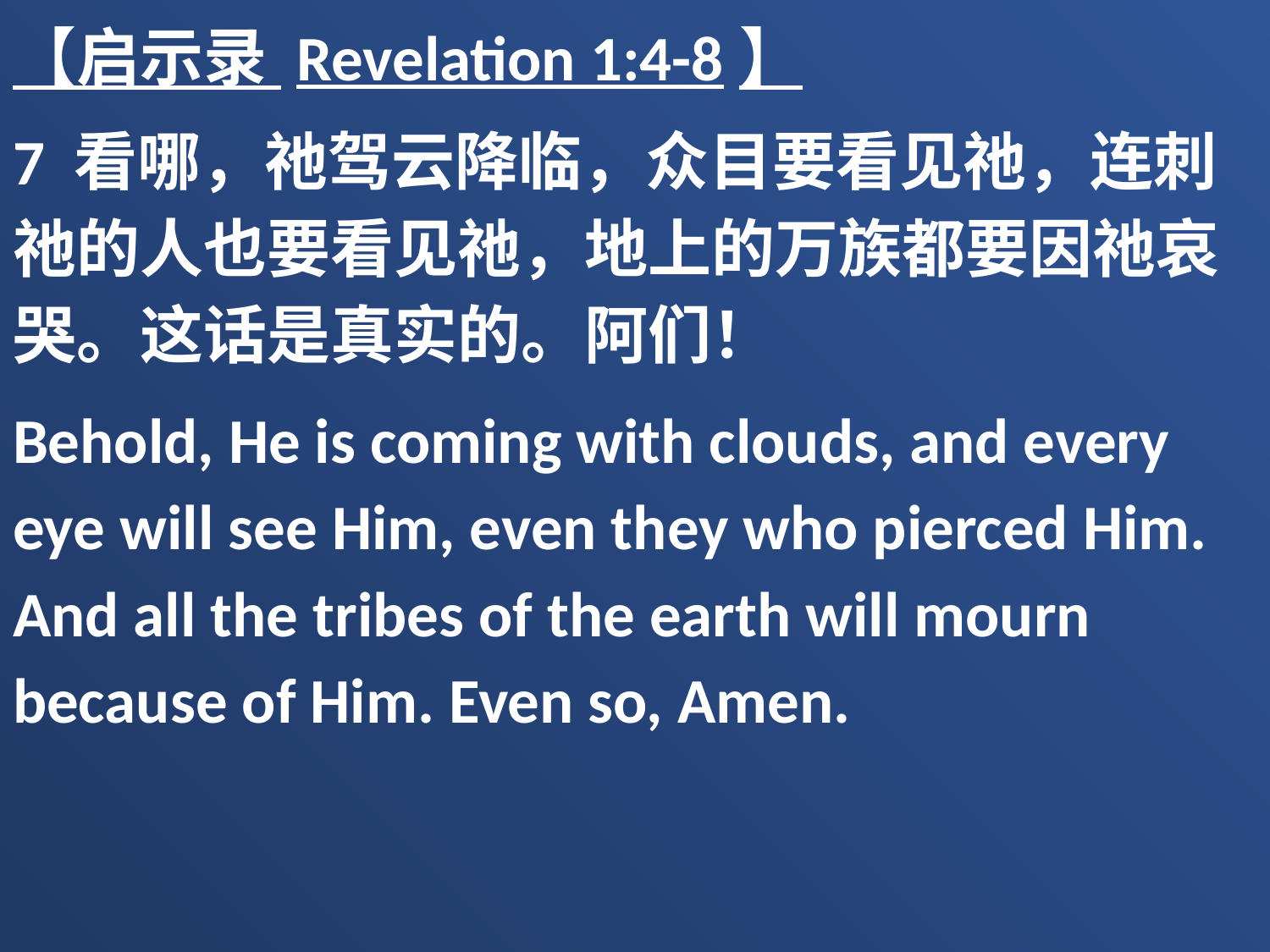

【启示录 Revelation 1:4-8】
7 看哪，祂驾云降临，众目要看见祂，连刺祂的人也要看见祂，地上的万族都要因祂哀哭。这话是真实的。阿们！
Behold, He is coming with clouds, and every eye will see Him, even they who pierced Him. And all the tribes of the earth will mourn because of Him. Even so, Amen.